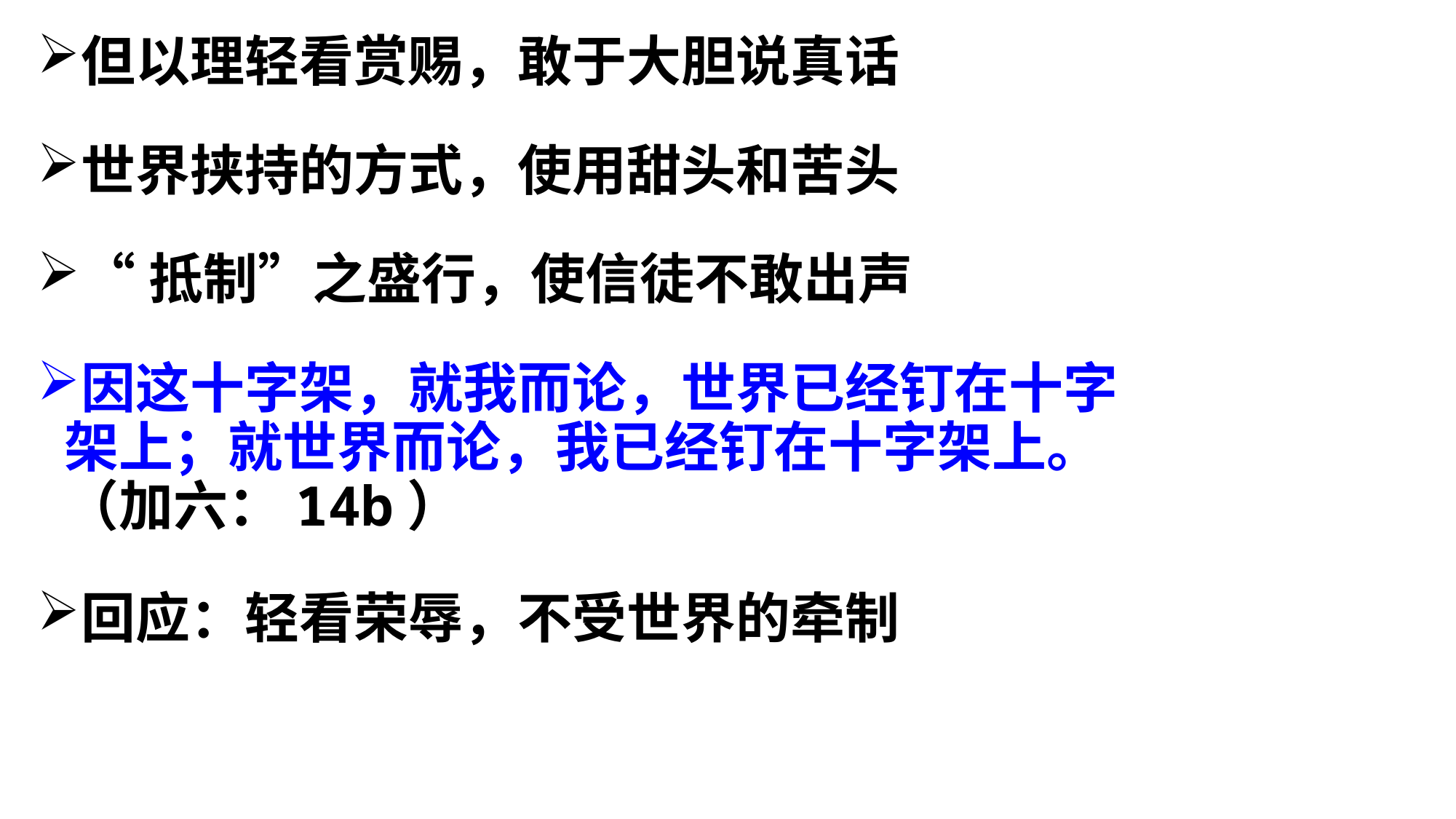

但以理轻看赏赐，敢于大胆说真话

世界挟持的方式，使用甜头和苦头

“抵制”之盛行，使信徒不敢出声

因这十字架，就我而论，世界已经钉在十字架上；就世界而论，我已经钉在十字架上。（加六：14b）

回应：轻看荣辱，不受世界的牵制